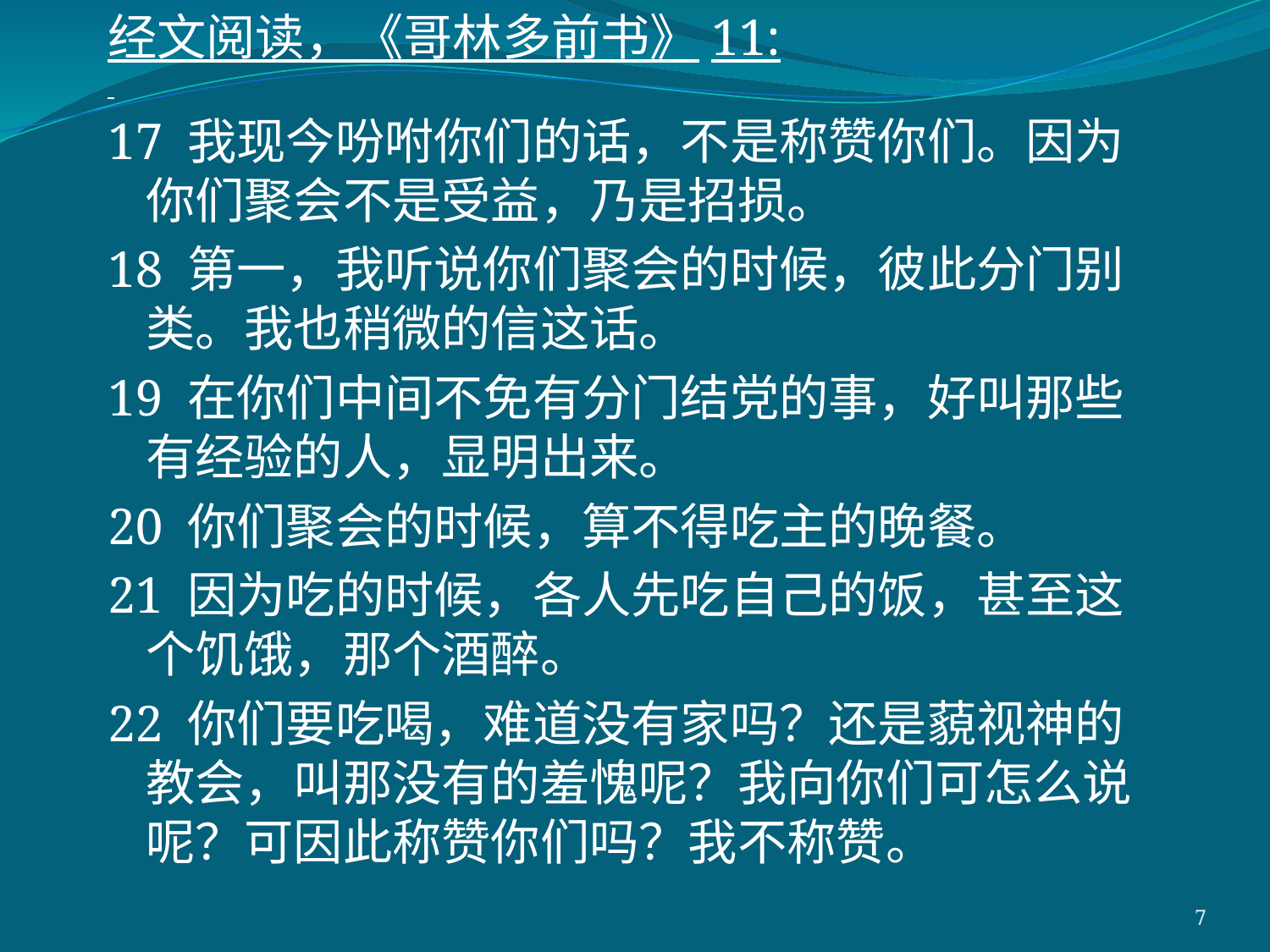

经文阅读，《哥林多前书》11:

17 我现今吩咐你们的话，不是称赞你们。因为你们聚会不是受益，乃是招损。
18 第一，我听说你们聚会的时候，彼此分门别类。我也稍微的信这话。
19 在你们中间不免有分门结党的事，好叫那些有经验的人，显明出来。
20 你们聚会的时候，算不得吃主的晚餐。
21 因为吃的时候，各人先吃自己的饭，甚至这个饥饿，那个酒醉。
22 你们要吃喝，难道没有家吗？还是藐视神的教会，叫那没有的羞愧呢？我向你们可怎么说呢？可因此称赞你们吗？我不称赞。

7